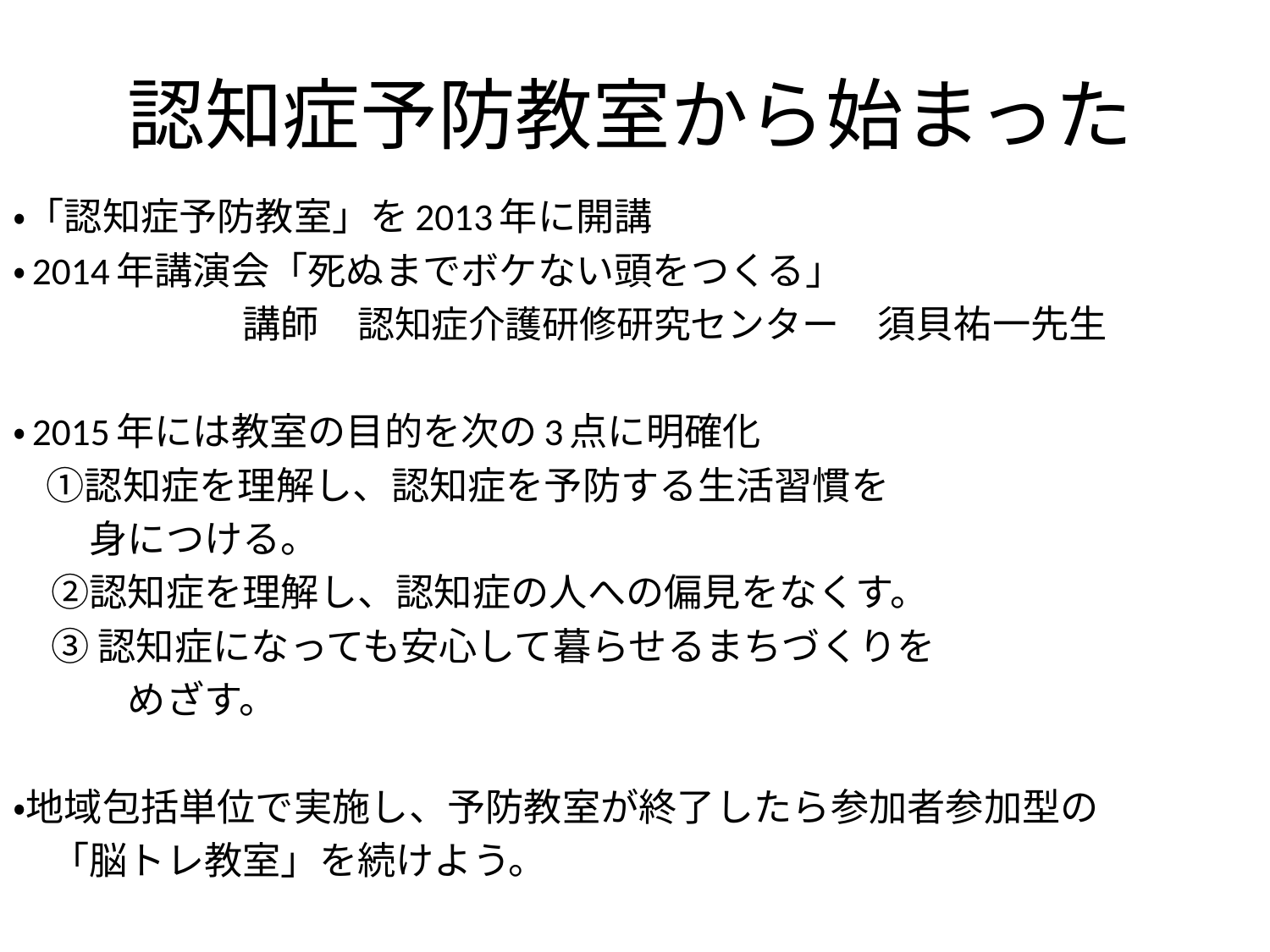

# 認知症予防教室から始まった
・「認知症予防教室」を2013年に開講
・2014年講演会「死ぬまでボケない頭をつくる」
　　　　　　講師　認知症介護研修研究センター　須貝祐一先生

・2015年には教室の目的を次の3点に明確化
　①認知症を理解し、認知症を予防する生活習慣を
　　身につける。
　②認知症を理解し、認知症の人への偏見をなくす。
　③ 認知症になっても安心して暮らせるまちづくりを
　　　めざす。

・地域包括単位で実施し、予防教室が終了したら参加者参加型の
　「脳トレ教室」を続けよう。